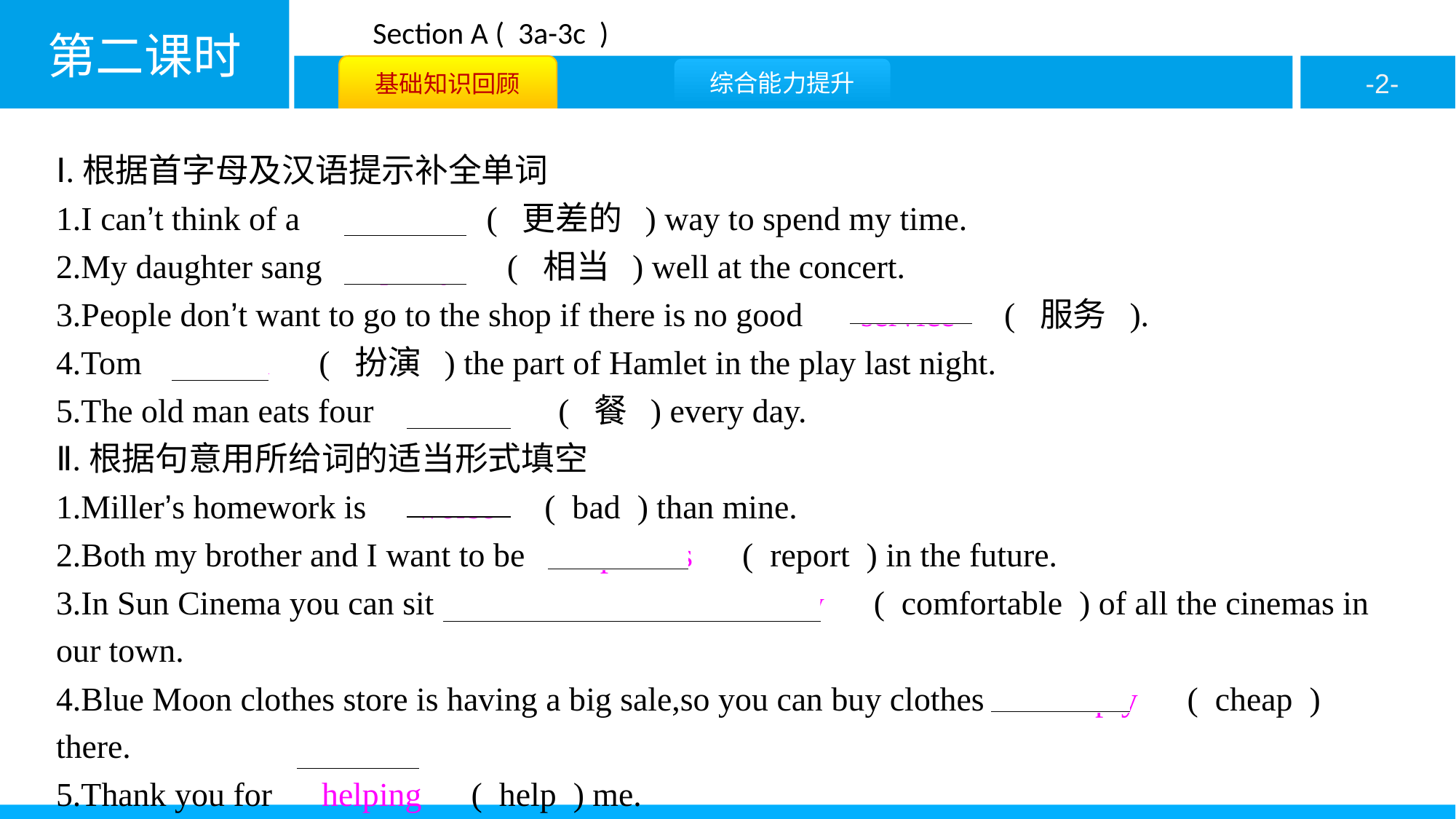

Ⅰ.根据首字母及汉语提示补全单词
1.I can’t think of a 　worse　(  更差的  ) way to spend my time.
2.My daughter sang 　pretty　(  相当  ) well at the concert.
3.People don’t want to go to the shop if there is no good 　service　(  服务  ).
4.Tom 　acted　(  扮演  ) the part of Hamlet in the play last night.
5.The old man eats four 　meals　(  餐  ) every day.
Ⅱ.根据句意用所给词的适当形式填空
1.Miller’s homework is　worse　(  bad  ) than mine.
2.Both my brother and I want to be　reporters　(  report  ) in the future.
3.In Sun Cinema you can sit　(  the  ) most comfortably　(  comfortable  ) of all the cinemas in our town.
4.Blue Moon clothes store is having a big sale,so you can buy clothes　cheaply　(  cheap  ) there.
5.Thank you for　helping　(  help  ) me.